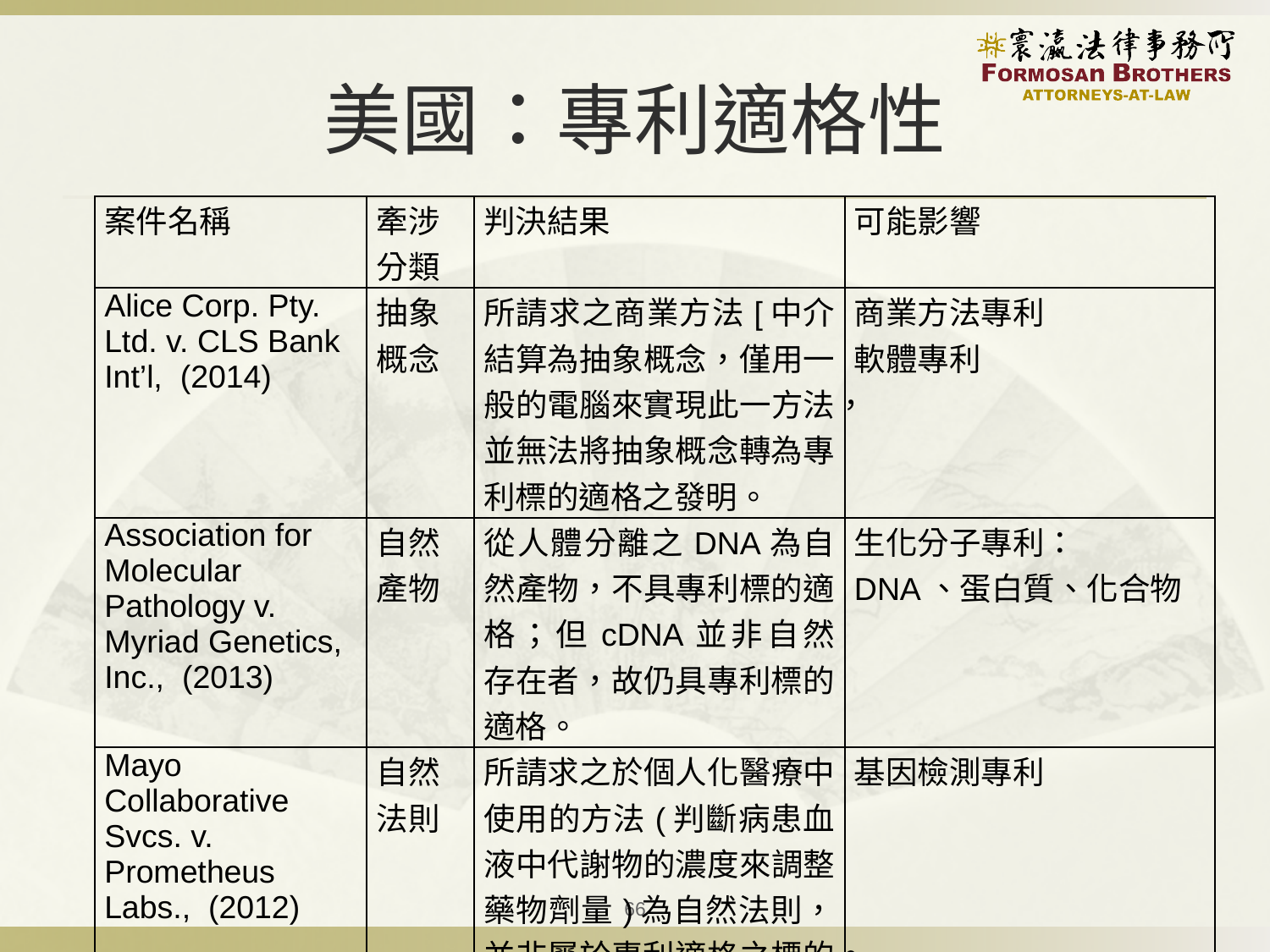

# 美國：專利適格性
| 案件名稱 | 牽涉分類 | 判決結果 | 可能影響 |
| --- | --- | --- | --- |
| Alice Corp. Pty. Ltd. v. CLS Bank Int’l, (2014) | 抽象概念 | 所請求之商業方法[中介結算為抽象概念，僅用一般的電腦來實現此一方法，並無法將抽象概念轉為專利標的適格之發明。 | 商業方法專利 軟體專利 |
| Association for Molecular Pathology v. Myriad Genetics, Inc., (2013) | 自然產物 | 從人體分離之DNA為自然產物，不具專利標的適格；但cDNA並非自然存在者，故仍具專利標的適格。 | 生化分子專利： DNA、蛋白質、化合物 |
| Mayo Collaborative Svcs. v. Prometheus Labs., (2012) | 自然法則 | 所請求之於個人化醫療中使用的方法(判斷病患血液中代謝物的濃度來調整藥物劑量)為自然法則，並非屬於專利適格之標的。 | 基因檢測專利 |
66